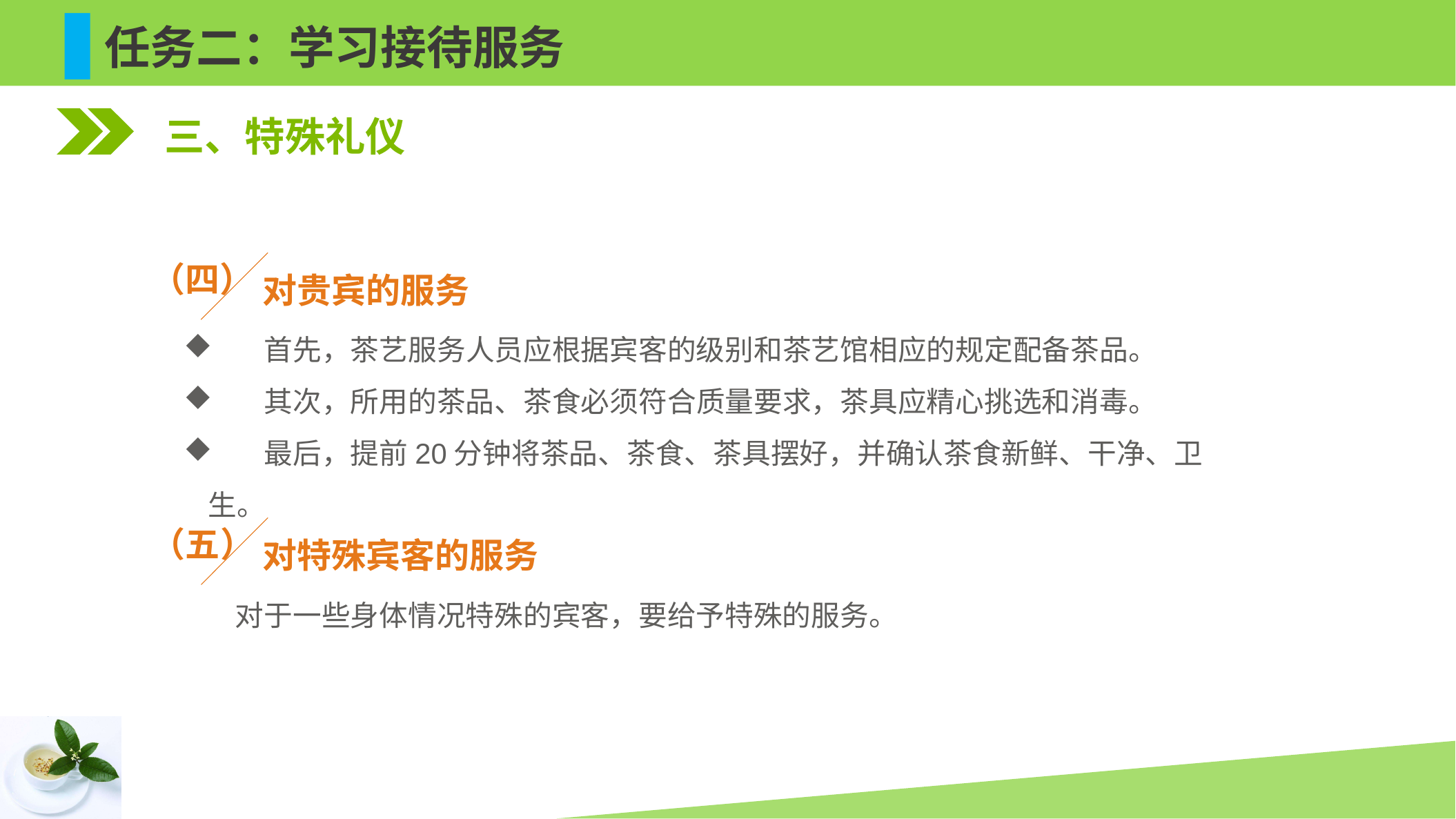

任务二：学习接待服务
三、特殊礼仪

（四）
对贵宾的服务
       首先，茶艺服务人员应根据宾客的级别和茶艺馆相应的规定配备茶品。
       其次，所用的茶品、茶食必须符合质量要求，茶具应精心挑选和消毒。
       最后，提前20分钟将茶品、茶食、茶具摆好，并确认茶食新鲜、干净、卫生。
（五）
对特殊宾客的服务
       对于一些身体情况特殊的宾客，要给予特殊的服务。